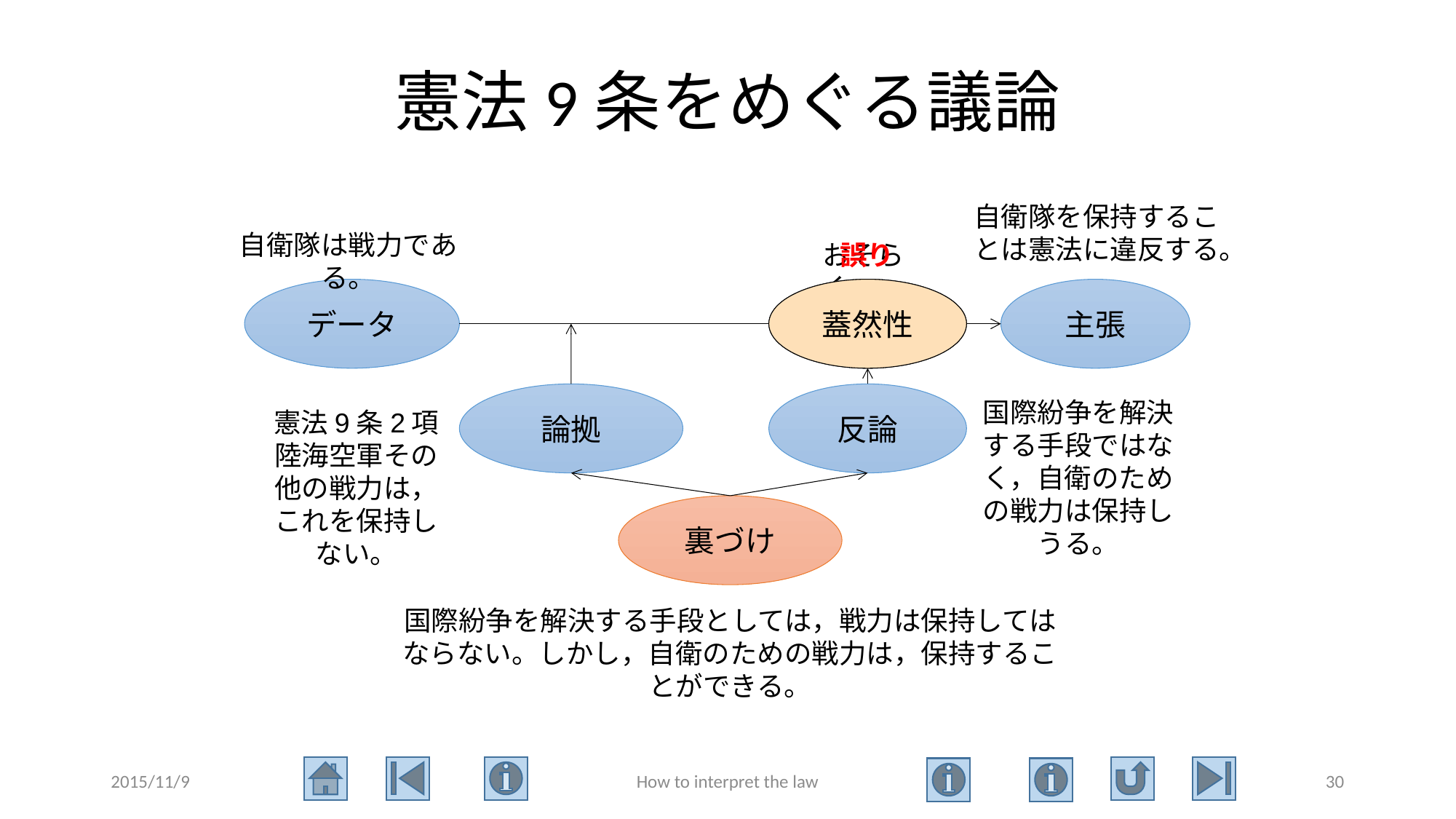

# 憲法9条をめぐる議論
自衛隊を保持することは憲法に違反する。
自衛隊は戦力である。
おそらく
誤り
データ
蓋然性
蓋然性
主張
論拠
反論
国際紛争を解決する手段ではなく，自衛のための戦力は保持しうる。
憲法9条2項
陸海空軍その他の戦力は，これを保持しない。
裏づけ
国際紛争を解決する手段としては，戦力は保持してはならない。しかし，自衛のための戦力は，保持することができる。
2015/11/9
How to interpret the law
30